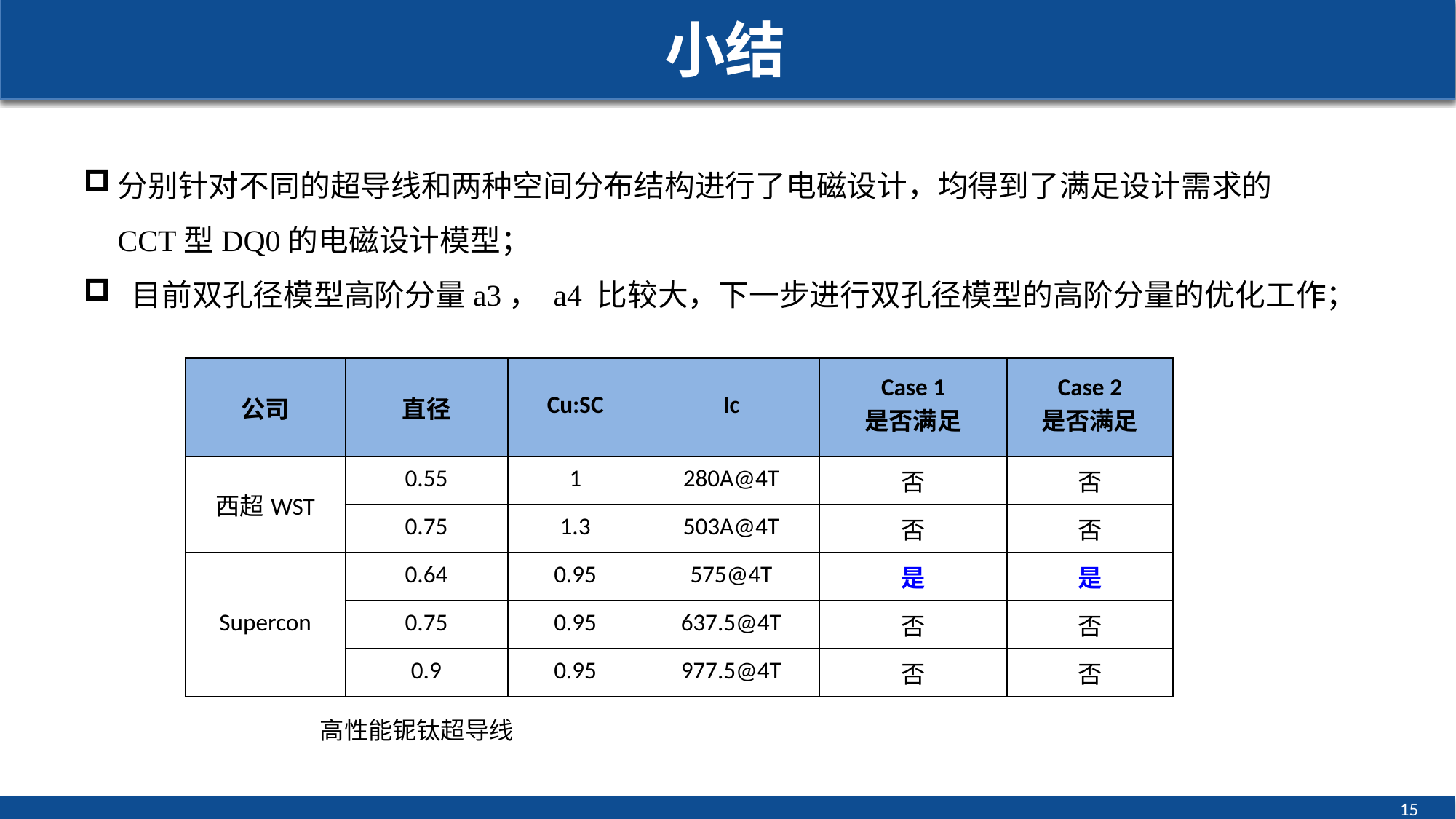

# 小结
分别针对不同的超导线和两种空间分布结构进行了电磁设计，均得到了满足设计需求的CCT型DQ0的电磁设计模型；
 目前双孔径模型高阶分量a3， a4 比较大，下一步进行双孔径模型的高阶分量的优化工作；
| 公司 | 直径 | Cu:SC | Ic | Case 1 是否满足 | Case 2 是否满足 |
| --- | --- | --- | --- | --- | --- |
| 西超WST | 0.55 | 1 | 280A@4T | 否 | 否 |
|  | 0.75 | 1.3 | 503A@4T | 否 | 否 |
| Supercon | 0.64 | 0.95 | 575@4T | 是 | 是 |
|  | 0.75 | 0.95 | 637.5@4T | 否 | 否 |
|  | 0.9 | 0.95 | 977.5@4T | 否 | 否 |
高性能铌钛超导线